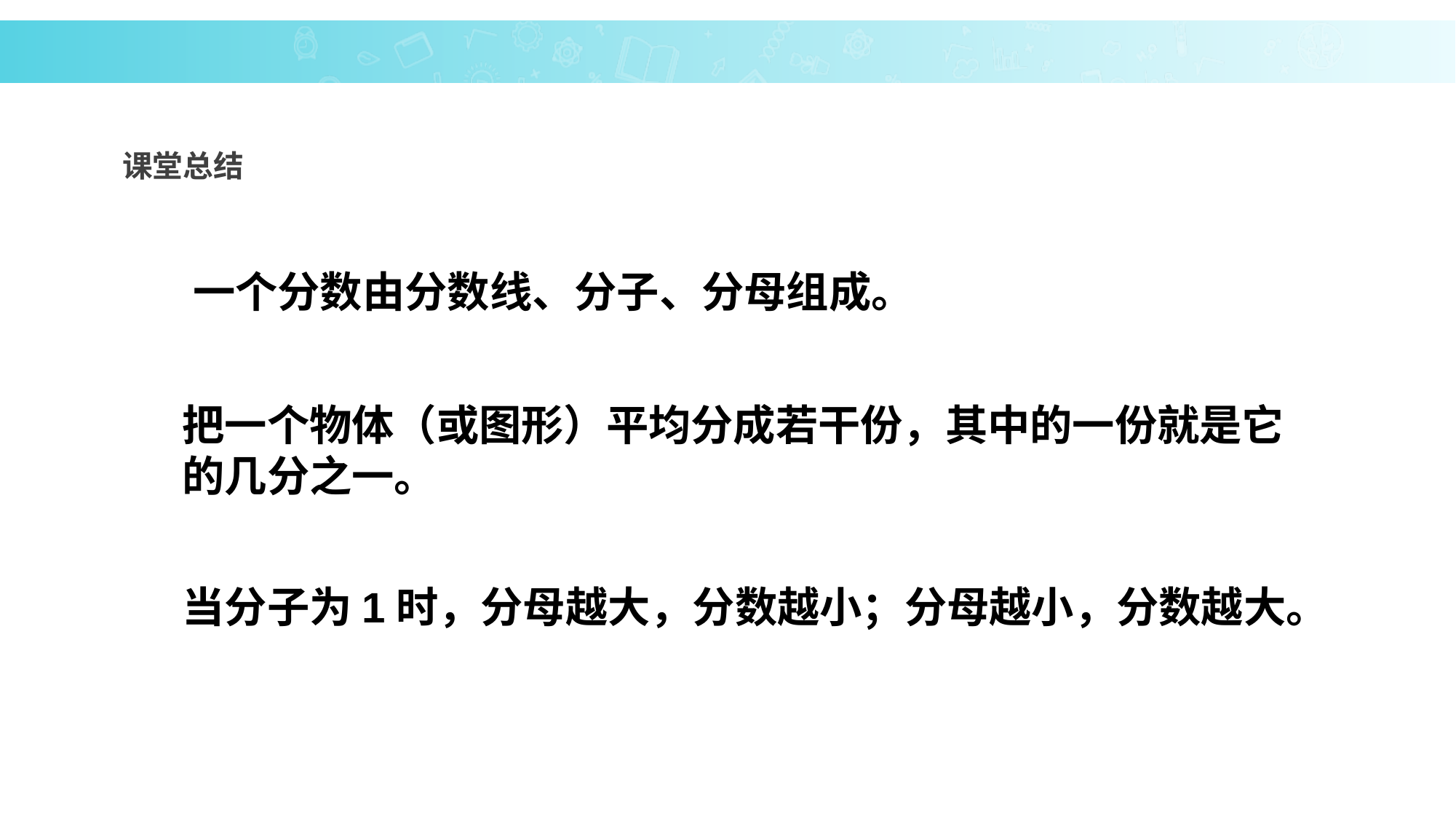

课堂总结
一个分数由分数线、分子、分母组成。
把一个物体（或图形）平均分成若干份，其中的一份就是它的几分之一。
当分子为1时，分母越大，分数越小；分母越小，分数越大。